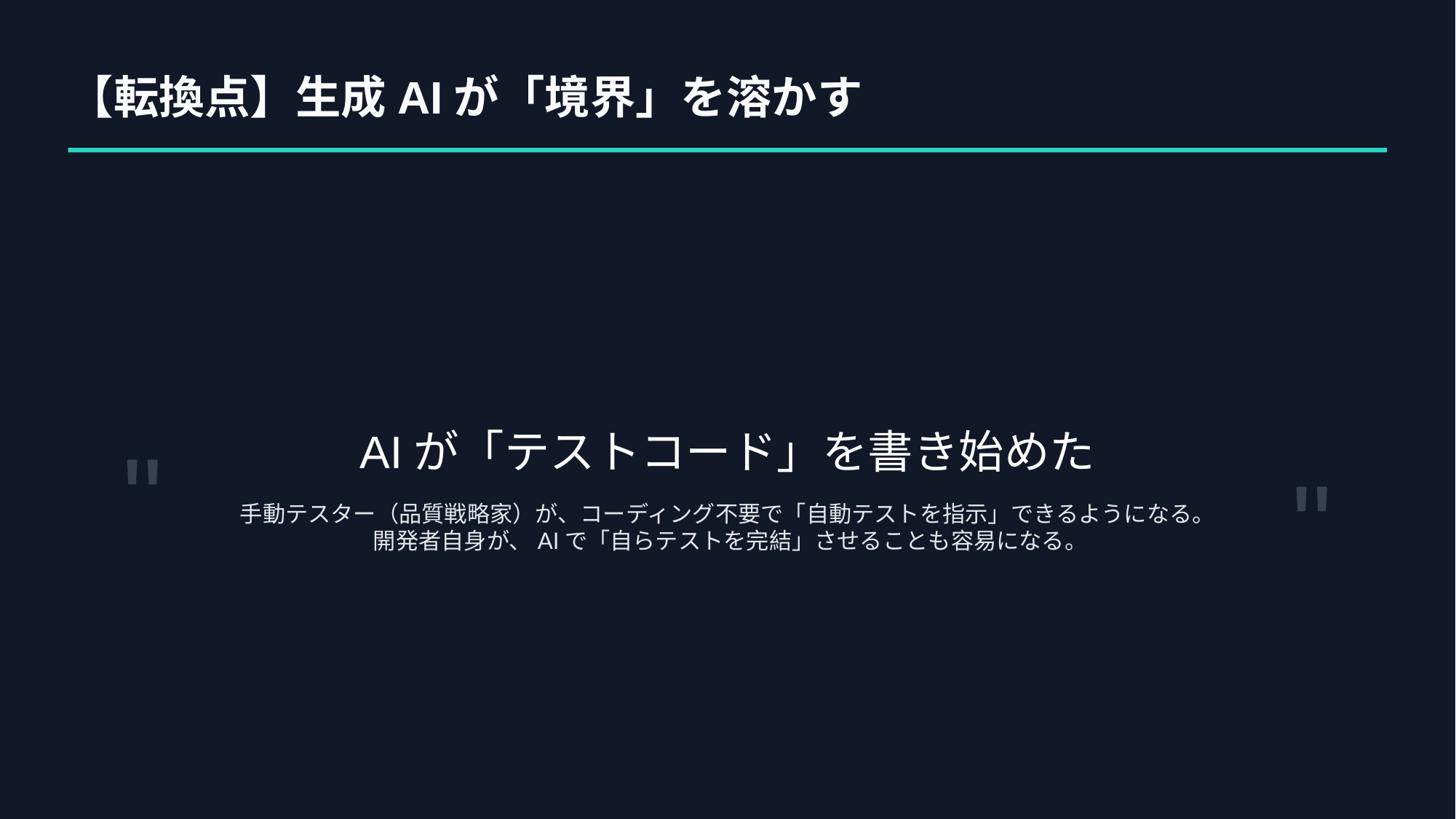

【転換点】生成AIが「境界」を溶かす

AIが「テストコード」を書き始めた
"
"
手動テスター（品質戦略家）が、コーディング不要で「自動テストを指示」できるようになる。
 開発者自身が、AIで「自らテストを完結」させることも容易になる。